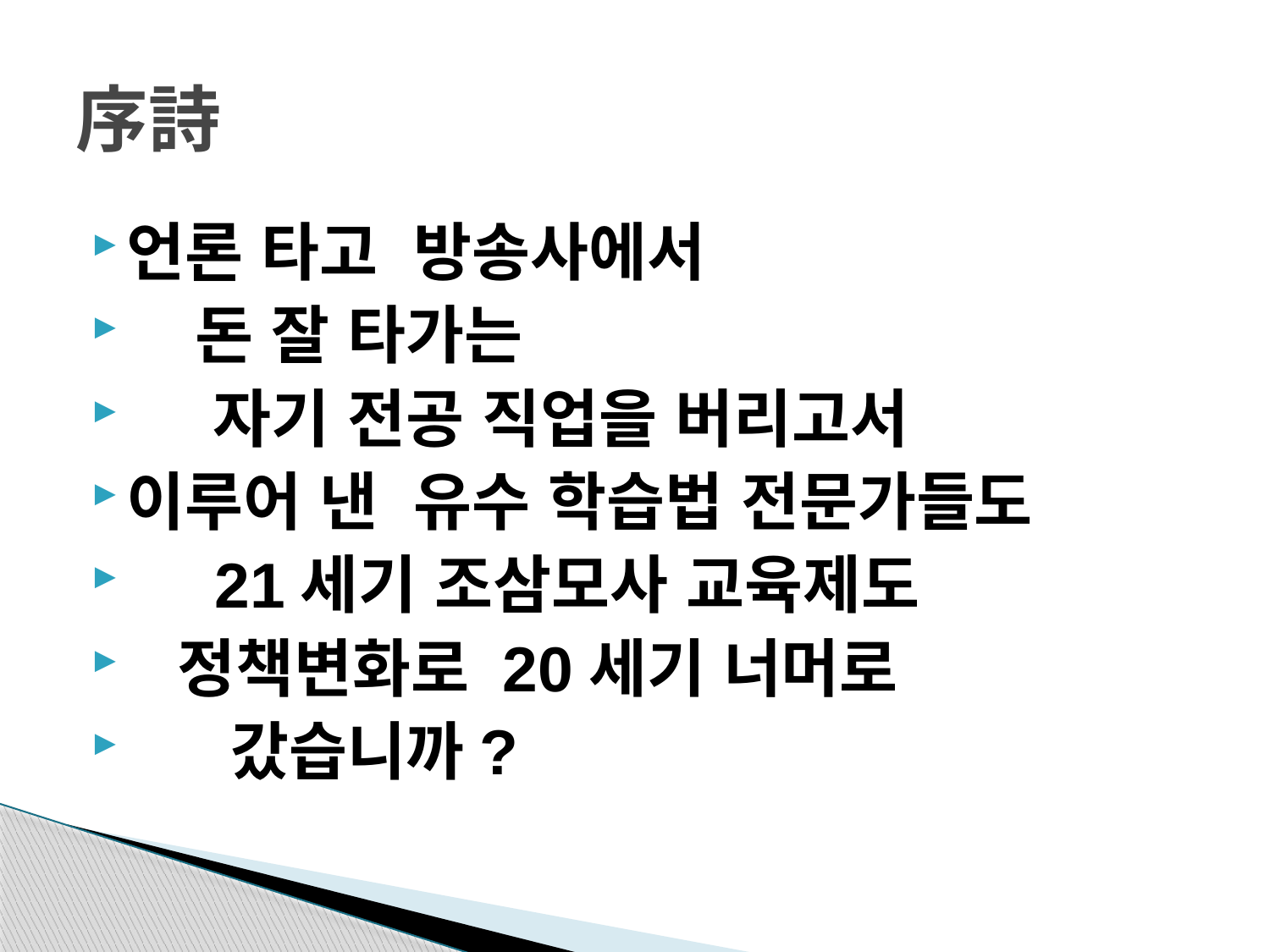

# 序詩
언론 타고  방송사에서
   돈 잘 타가는
    자기 전공 직업을 버리고서
이루어 낸  유수 학습법 전문가들도
     21세기 조삼모사 교육제도
  정책변화로 20세기 너머로
     갔습니까?